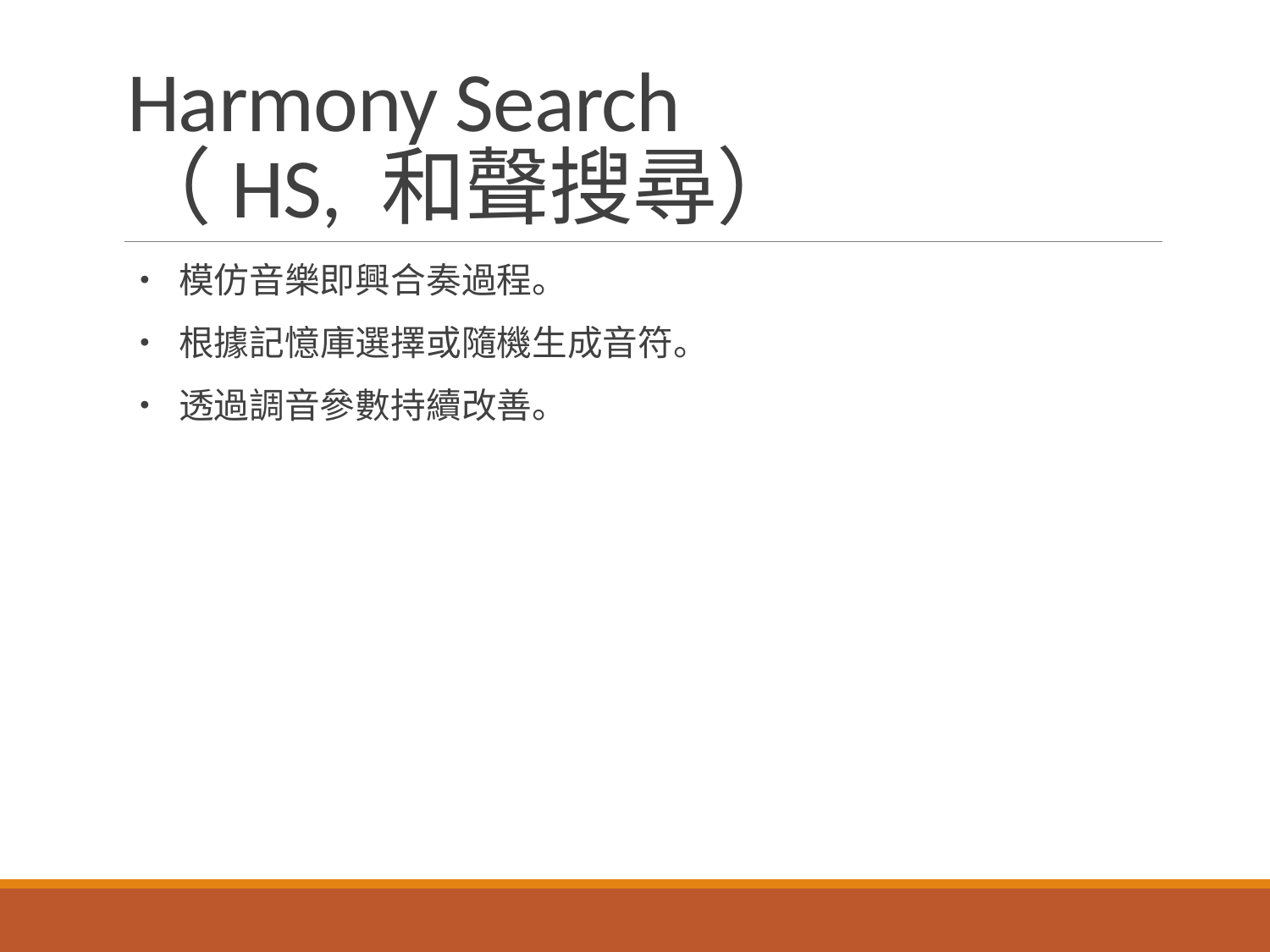

# Harmony Search （HS, 和聲搜尋）
• 模仿音樂即興合奏過程。
• 根據記憶庫選擇或隨機生成音符。
• 透過調音參數持續改善。